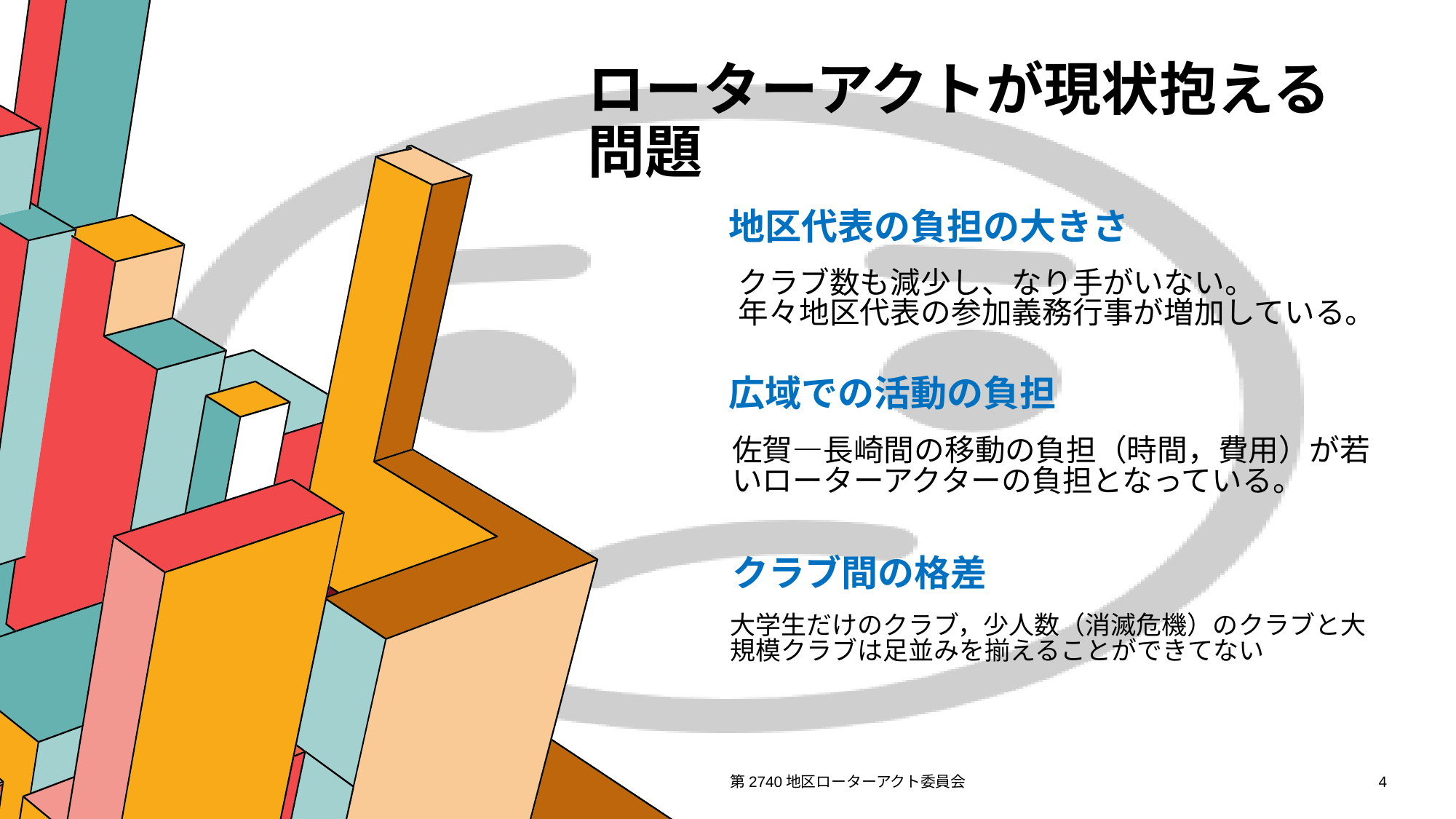

# ローターアクトが現状抱える問題
地区代表の負担の大きさ
クラブ数も減少し、なり手がいない。
年々地区代表の参加義務行事が増加している。
広域での活動の負担
佐賀―長崎間の移動の負担（時間，費用）が若いローターアクターの負担となっている。
クラブ間の格差
大学生だけのクラブ，少人数（消滅危機）のクラブと大規模クラブは足並みを揃えることができてない
第2740地区ローターアクト委員会
4